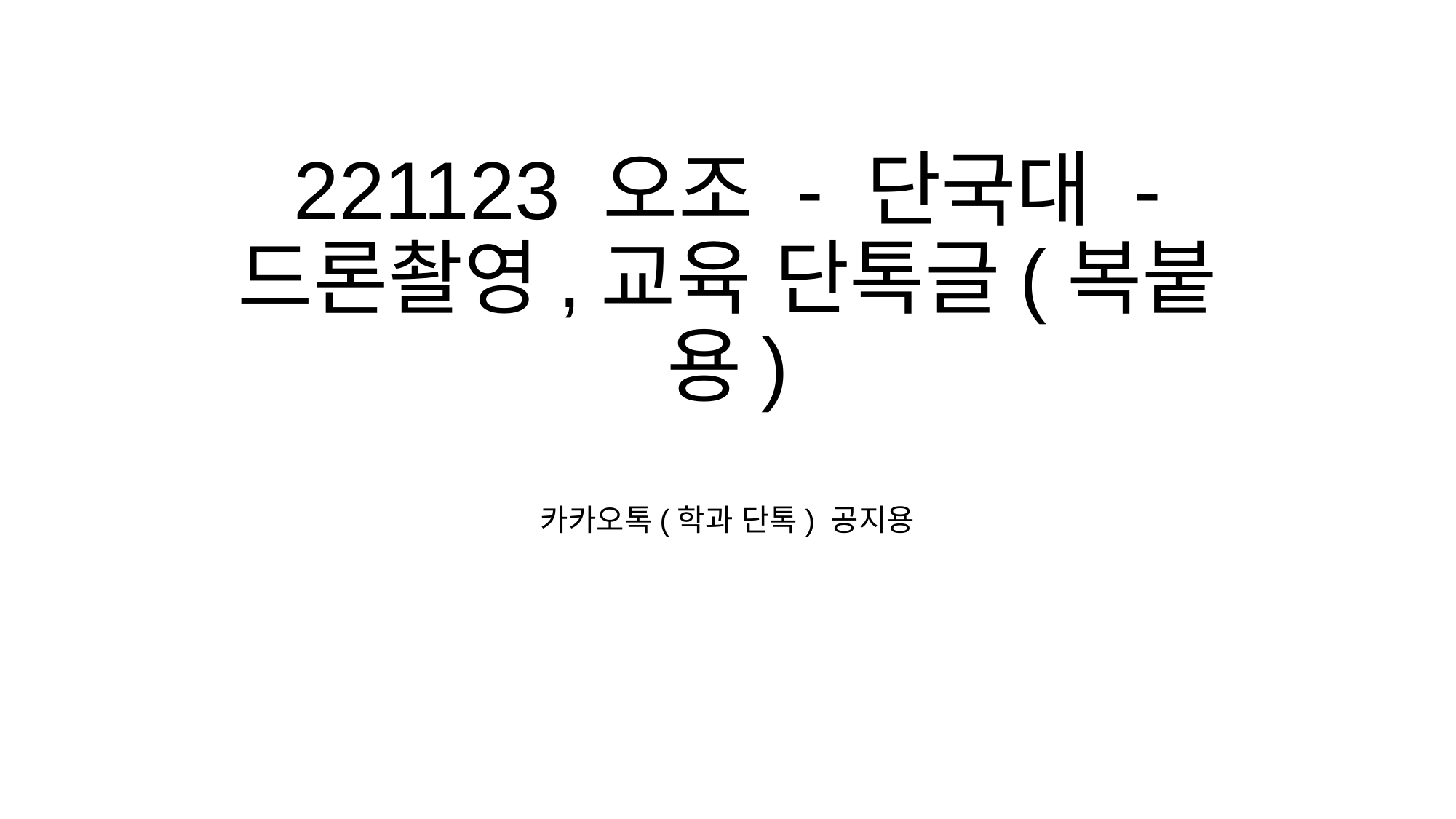

# 221123 오조 - 단국대 - 드론촬영,교육 단톡글(복붙용)
카카오톡(학과 단톡) 공지용